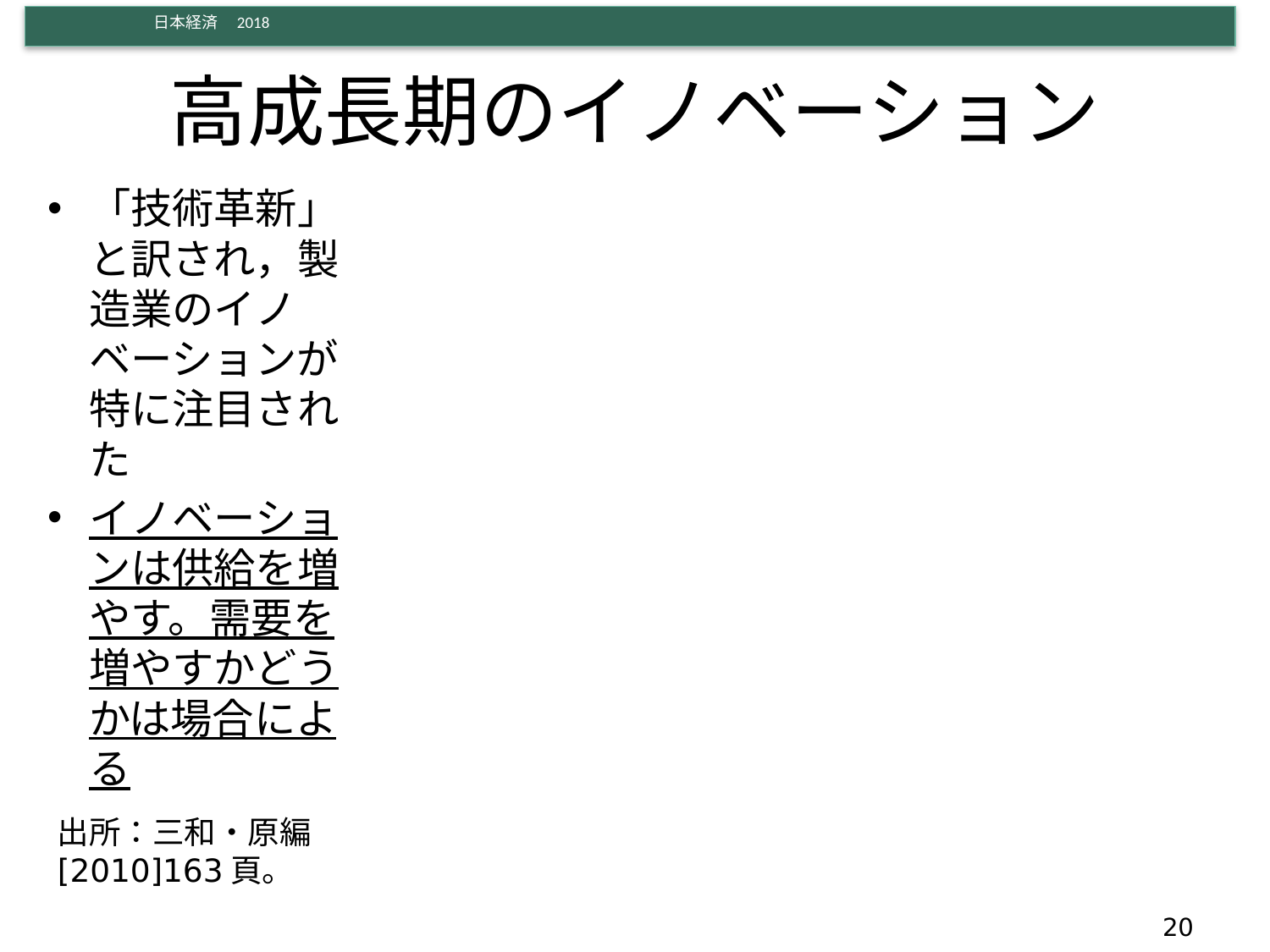

# 高成長期のイノベーション
「技術革新」と訳され，製造業のイノベーションが特に注目された
イノベーションは供給を増やす。需要を増やすかどうかは場合による

出所：三和・原編[2010]163頁。
20